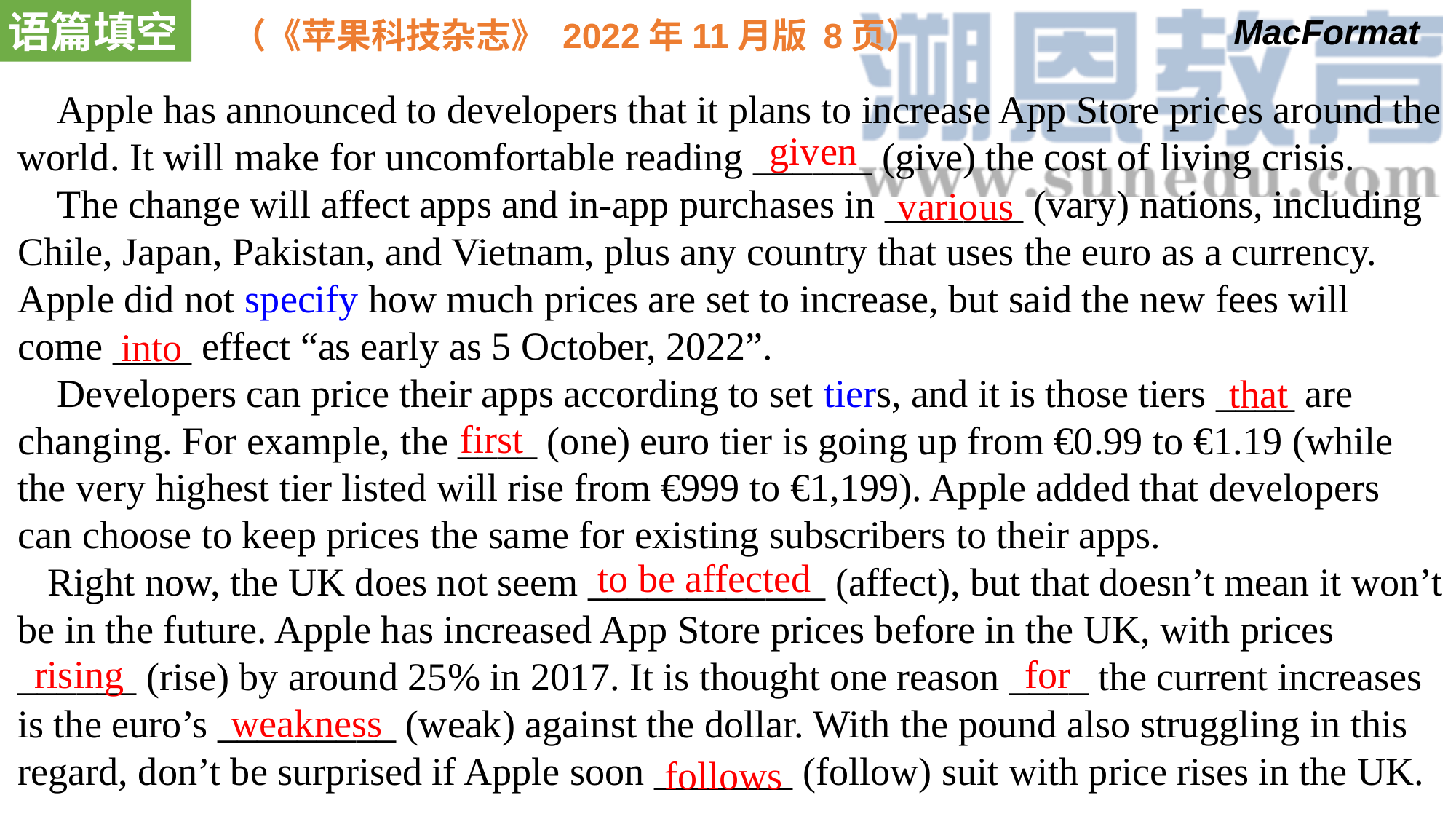

语篇填空
MacFormat
（《苹果科技杂志》 2022年11月版 8页）
    Apple has announced to developers that it plans to increase App Store prices around the world. It will make for uncomfortable reading ______ (give) the cost of living crisis.
    The change will affect apps and in-app purchases in _______ (vary) nations, including Chile, Japan, Pakistan, and Vietnam, plus any country that uses the euro as a currency. Apple did not specify how much prices are set to increase, but said the new fees will come ____ effect “as early as 5 October, 2022”.
    Developers can price their apps according to set tiers, and it is those tiers ____ are changing. For example, the ____ (one) euro tier is going up from €0.99 to €1.19 (while the very highest tier listed will rise from €999 to €1,199). Apple added that developers can choose to keep prices the same for existing subscribers to their apps.
   Right now, the UK does not seem ____________ (affect), but that doesn’t mean it won’t be in the future. Apple has increased App Store prices before in the UK, with prices ______ (rise) by around 25% in 2017. It is thought one reason ____ the current increases is the euro’s _________ (weak) against the dollar. With the pound also struggling in this regard, don’t be surprised if Apple soon _______ (follow) suit with price rises in the UK.
given
various
into
that
first
to be affected
rising
for
weakness
follows